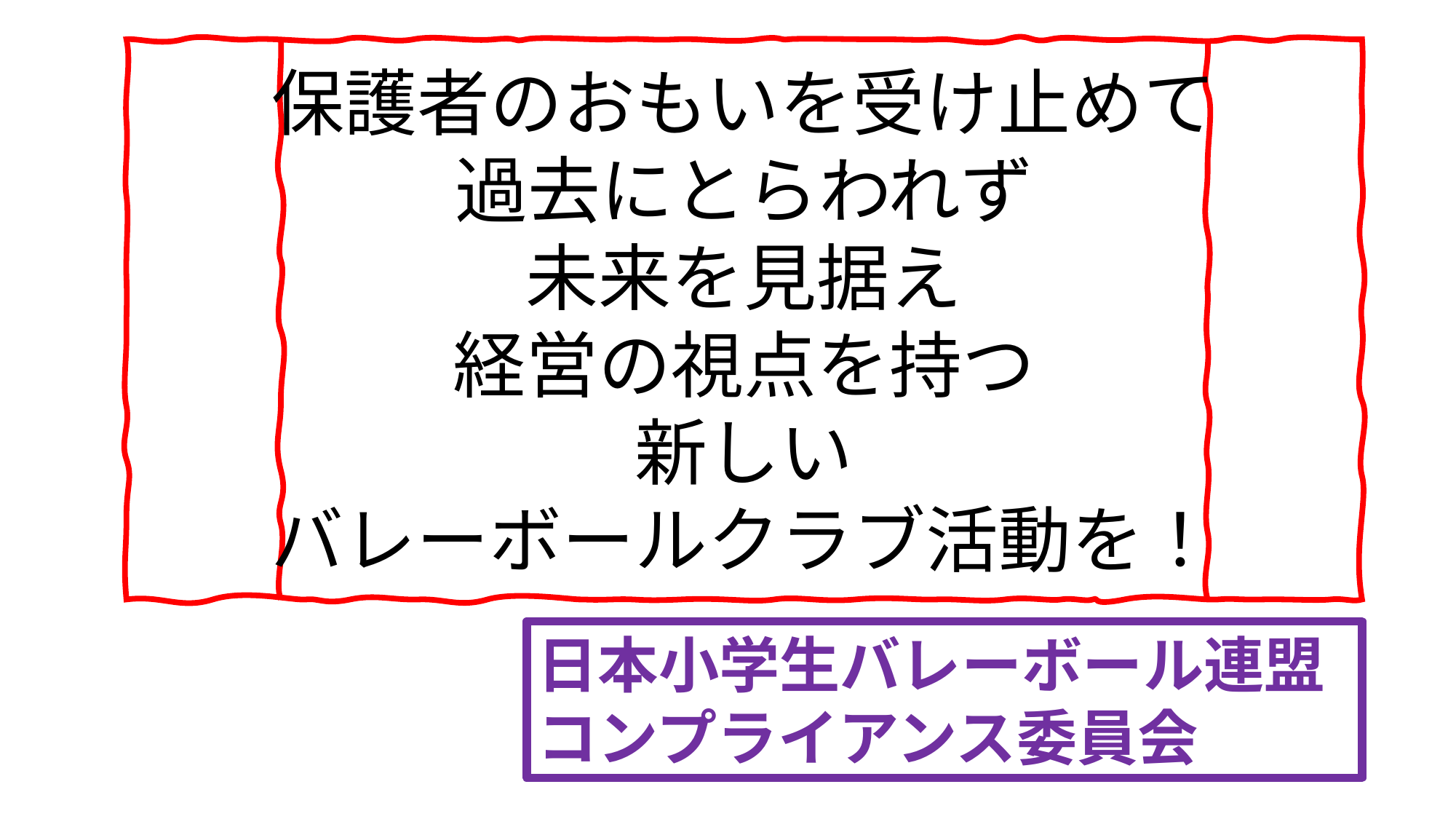

保護者のおもいを受け止めて
過去にとらわれず
未来を見据え
経営の視点を持つ
新しい
バレーボールクラブ活動を！
日本小学生バレーボール連盟
コンプライアンス委員会